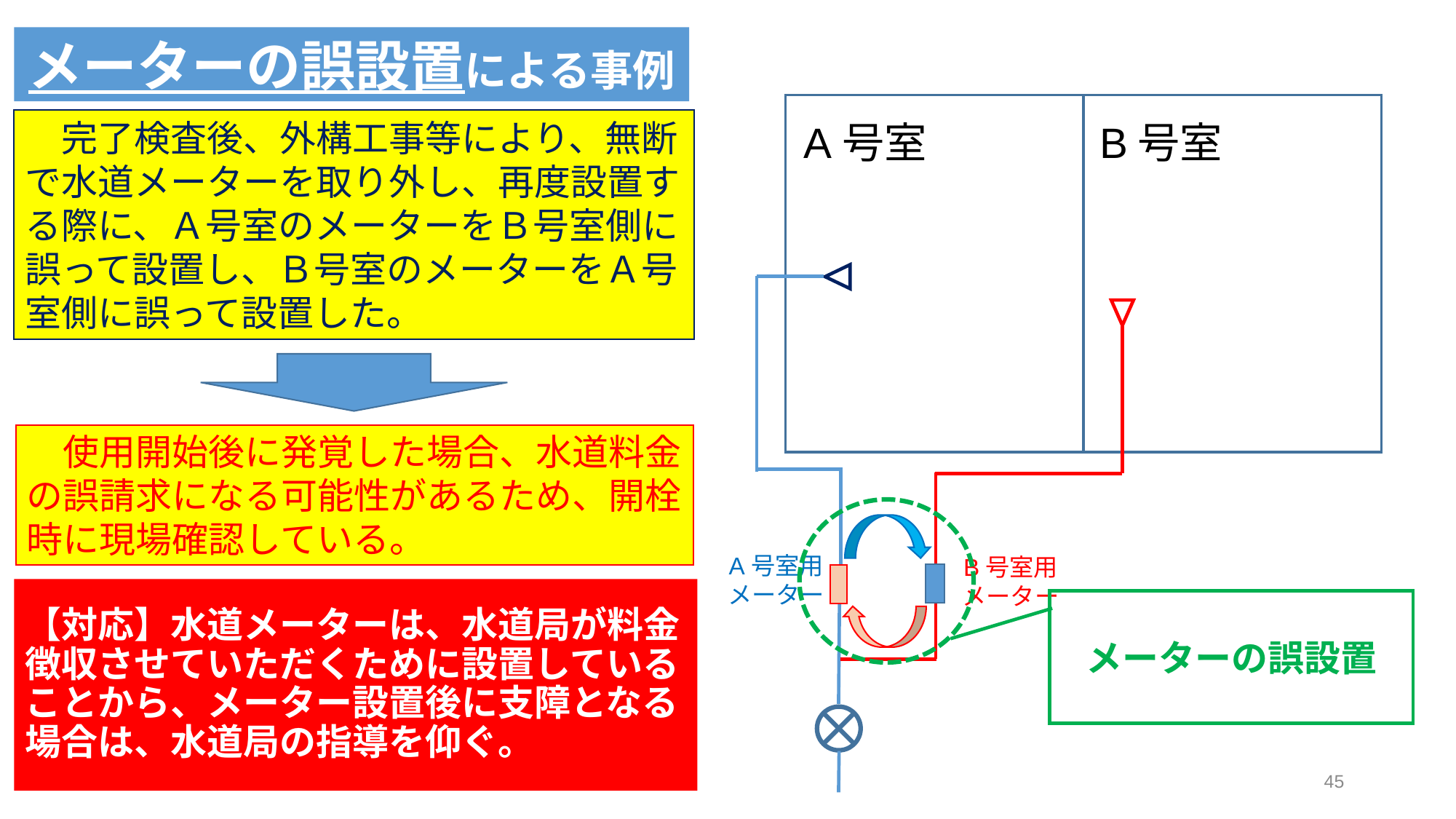

メーターの誤設置による事例
A号室
B号室
　完了検査後、外構工事等により、無断で水道メーターを取り外し、再度設置する際に、Ａ号室のメーターをＢ号室側に誤って設置し、Ｂ号室のメーターをＡ号室側に誤って設置した。

　使用開始後に発覚した場合、水道料金の誤請求になる可能性があるため、開栓時に現場確認している。

A号室用
メーター
B号室用
メーター

【対応】水道メーターは、水道局が料金徴収させていただくために設置していることから、メーター設置後に支障となる場合は、水道局の指導を仰ぐ。
メーターの誤設置

45